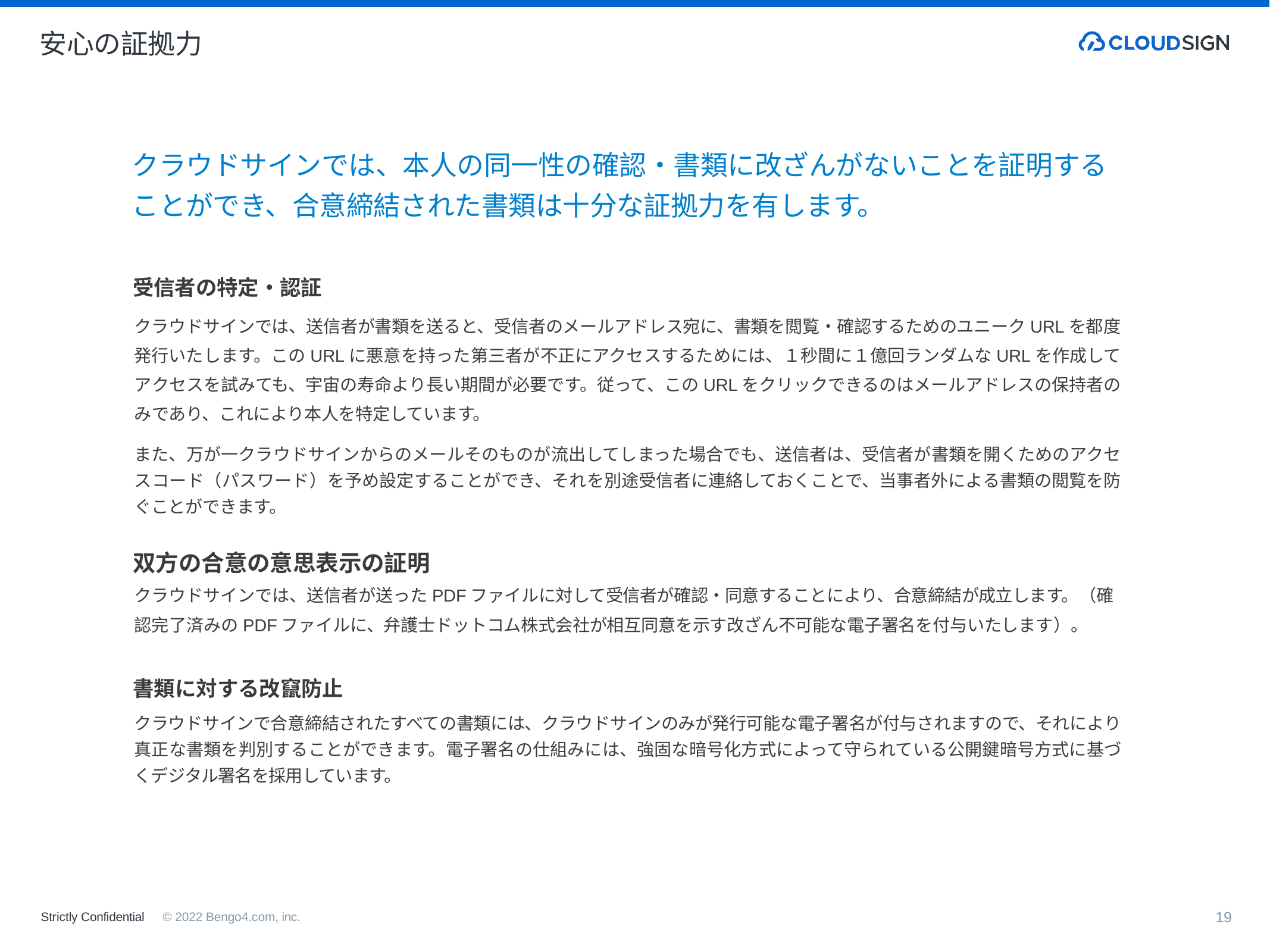

# 安心の証拠力
クラウドサインでは、本人の同一性の確認・書類に改ざんがないことを証明することができ、合意締結された書類は十分な証拠力を有します。
受信者の特定•認証
クラウドサインでは、送信者が書類を送ると、受信者のメールアドレス宛に、書類を閲覧・確認するためのユニークURLを都度発行いたします。このURLに悪意を持った第三者が不正にアクセスするためには、１秒間に１億回ランダムなURLを作成してアクセスを試みても、宇宙の寿命より長い期間が必要です。従って、このURLをクリックできるのはメールアドレスの保持者のみであり、これにより本人を特定しています。
また、万が一クラウドサインからのメールそのものが流出してしまった場合でも、送信者は、受信者が書類を開くためのアクセスコード（パスワード）を予め設定することができ、それを別途受信者に連絡しておくことで、当事者外による書類の閲覧を防ぐことができます。

双方の合意の意思表示の証明
クラウドサインでは、送信者が送ったPDFファイルに対して受信者が確認・同意することにより、合意締結が成立します。（確認完了済みのPDFファイルに、弁護士ドットコム株式会社が相互同意を示す改ざん不可能な電子署名を付与いたします）。

書類に対する改竄防止
クラウドサインで合意締結されたすべての書類には、クラウドサインのみが発行可能な電子署名が付与されますので、それにより真正な書類を判別することができます。電子署名の仕組みには、強固な暗号化方式によって守られている公開鍵暗号方式に基づくデジタル署名を採用しています。
19
Strictly Confidential　© 2022 Bengo4.com, inc.